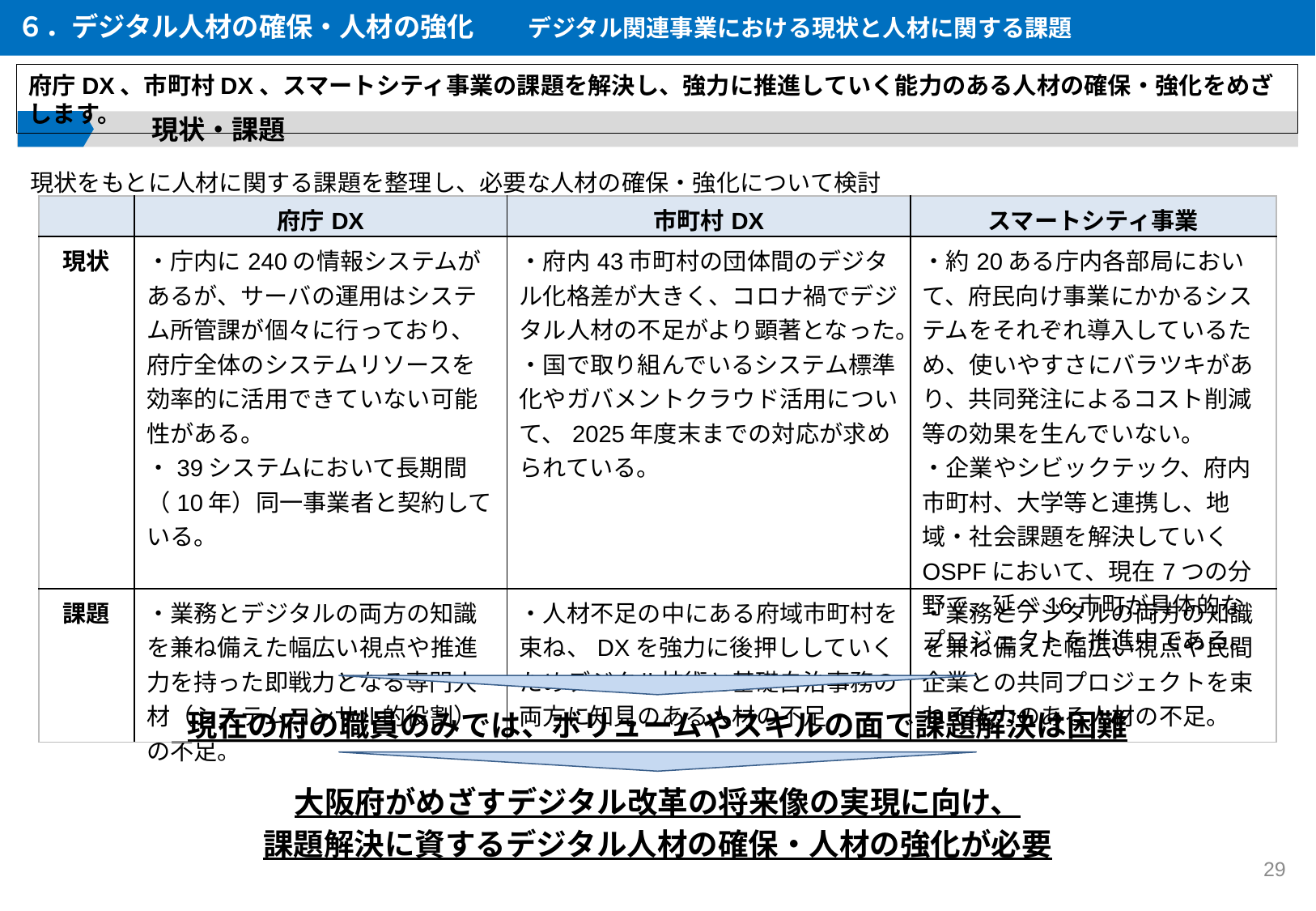

６．デジタル人材の確保・人材の強化　　デジタル関連事業における現状と人材に関する課題
府庁DX、市町村DX、スマートシティ事業の課題を解決し、強力に推進していく能力のある人材の確保・強化をめざします。

　　　　　現状・課題
現状をもとに人材に関する課題を整理し、必要な人材の確保・強化について検討
|  | 府庁DX | 市町村DX | スマートシティ事業 |
| --- | --- | --- | --- |
| 現状 | ・庁内に240の情報システムがあるが、サーバの運用はシステム所管課が個々に行っており、府庁全体のシステムリソースを効率的に活用できていない可能性がある。 ・39システムにおいて長期間（10年）同一事業者と契約している。 | ・府内43市町村の団体間のデジタル化格差が大きく、コロナ禍でデジタル人材の不足がより顕著となった。 ・国で取り組んでいるシステム標準化やガバメントクラウド活用について、2025年度末までの対応が求められている。 | ・約20ある庁内各部局において、府民向け事業にかかるシステムをそれぞれ導入しているため、使いやすさにバラツキがあり、共同発注によるコスト削減等の効果を生んでいない。 ・企業やシビックテック、府内市町村、大学等と連携し、地域・社会課題を解決していくOSPFにおいて、現在7つの分野で、延べ16市町が具体的なプロジェクトを推進中である。 |
| 課題 | ・業務とデジタルの両方の知識を兼ね備えた幅広い視点や推進力を持った即戦力となる専門人材（システムコンサル的役割）の不足。 | ・人材不足の中にある府域市町村を束ね、DXを強力に後押ししていくためデジタル技術と基礎自治事務の両方に知見のある人材の不足 | ・業務とデジタルの両方の知識を兼ね備えた幅広い視点や民間企業との共同プロジェクトを束ねる能力のある人材の不足。 |

現在の府の職員のみでは、ボリュームやスキルの面で課題解決は困難

大阪府がめざすデジタル改革の将来像の実現に向け、
課題解決に資するデジタル人材の確保・人材の強化が必要
29